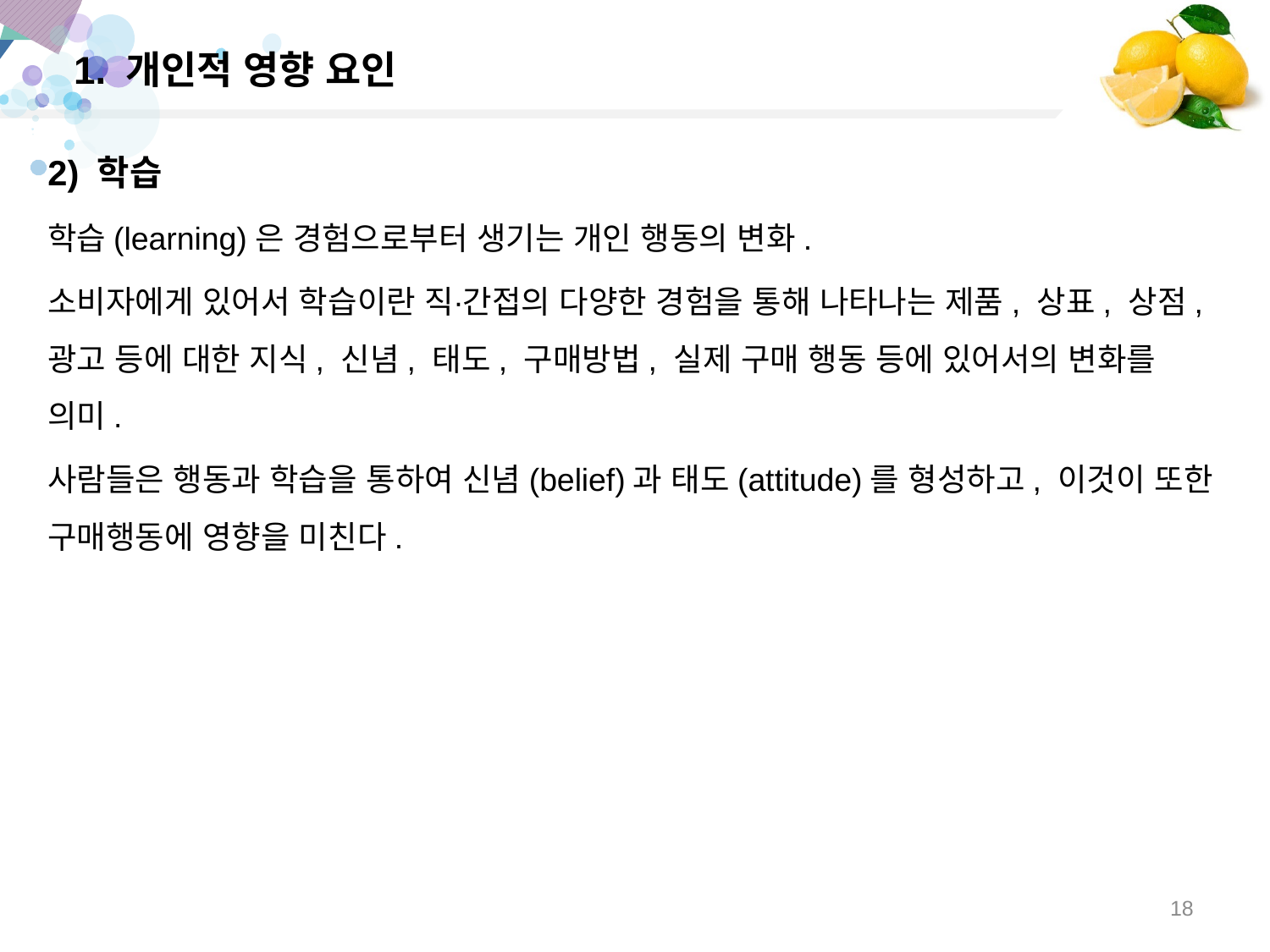

1. 개인적 영향 요인
2) 학습
학습(learning)은 경험으로부터 생기는 개인 행동의 변화.
소비자에게 있어서 학습이란 직∙간접의 다양한 경험을 통해 나타나는 제품, 상표, 상점, 광고 등에 대한 지식, 신념, 태도, 구매방법, 실제 구매 행동 등에 있어서의 변화를 의미.
사람들은 행동과 학습을 통하여 신념(belief)과 태도(attitude)를 형성하고, 이것이 또한 구매행동에 영향을 미친다.

18